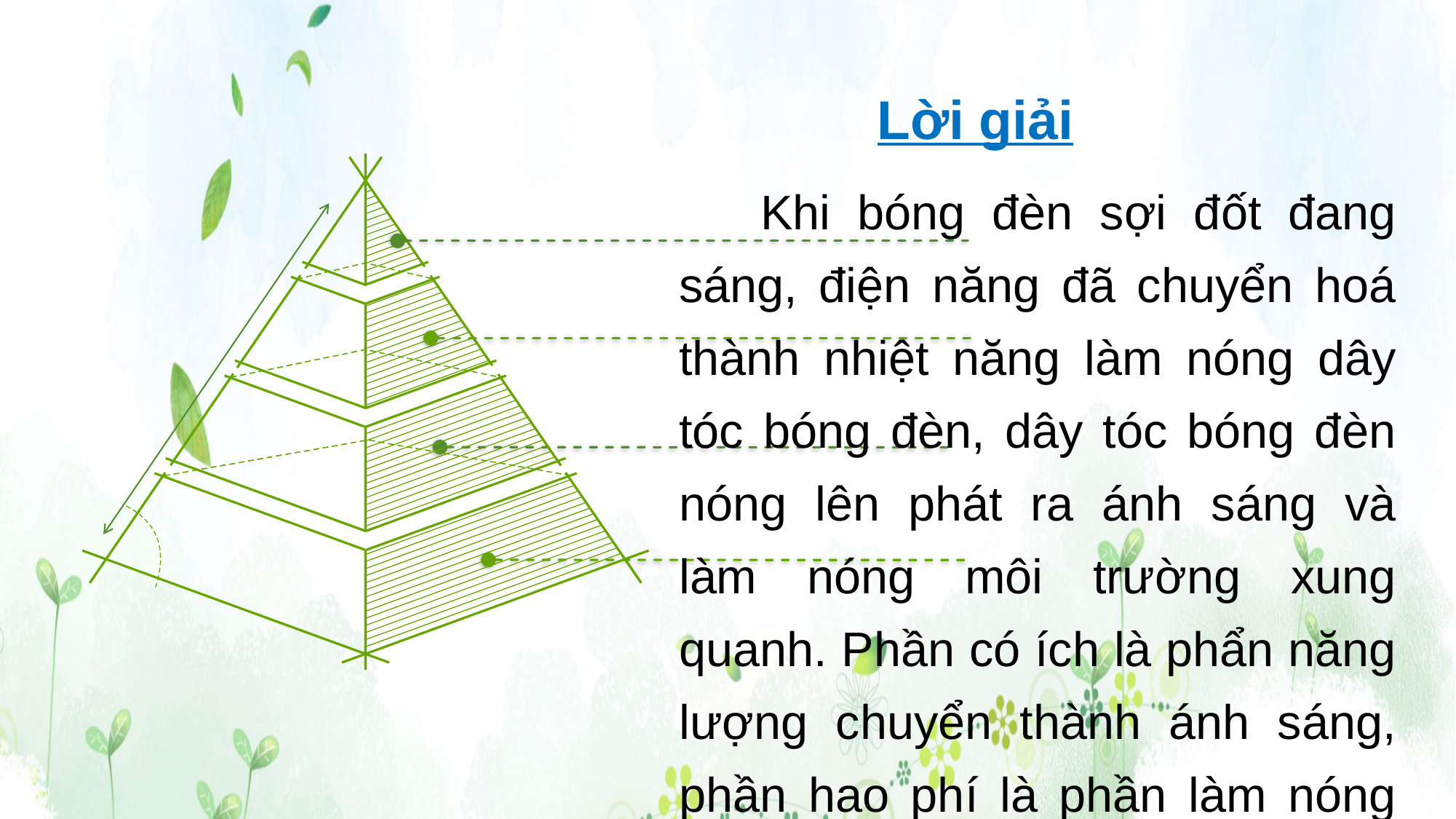

Lời giải

   Khi bóng đèn sợi đốt đang sáng, điện năng đã chuyển hoá thành nhiệt năng làm nóng dây tóc bóng đèn, dây tóc bóng đèn nóng lên phát ra ánh sáng và làm nóng môi trường xung quanh. Phần có ích là phẩn năng lượng chuyển thành ánh sáng, phần hao phí là phần làm nóng môi trường xung quanh.
0.5 秒延迟符，无
意义，可删除.